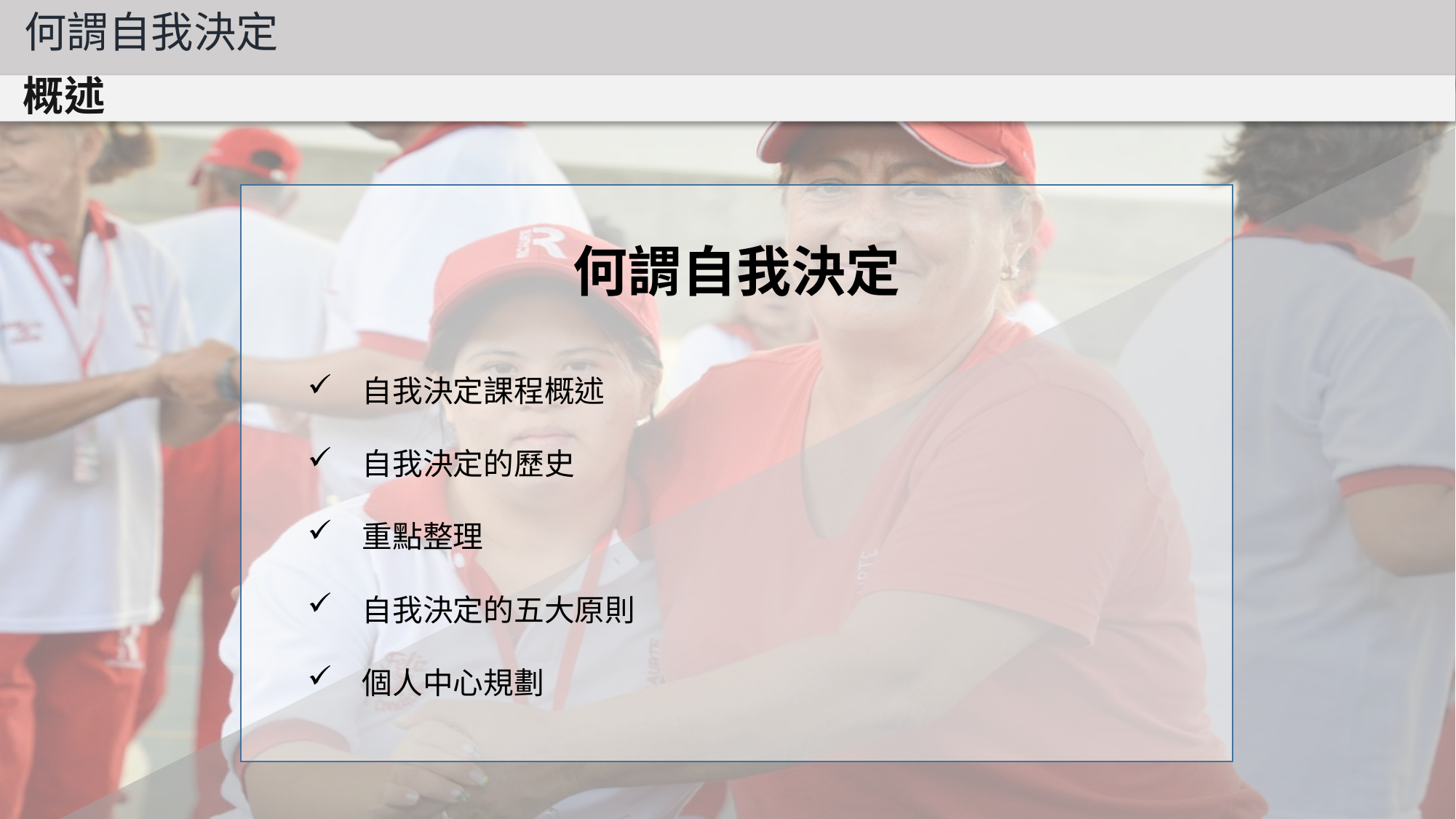

何謂自我決定
概述

何謂自我決定
自我決定課程概述

自我決定的歷史

重點整理

自我決定的五大原則

個人中心規劃